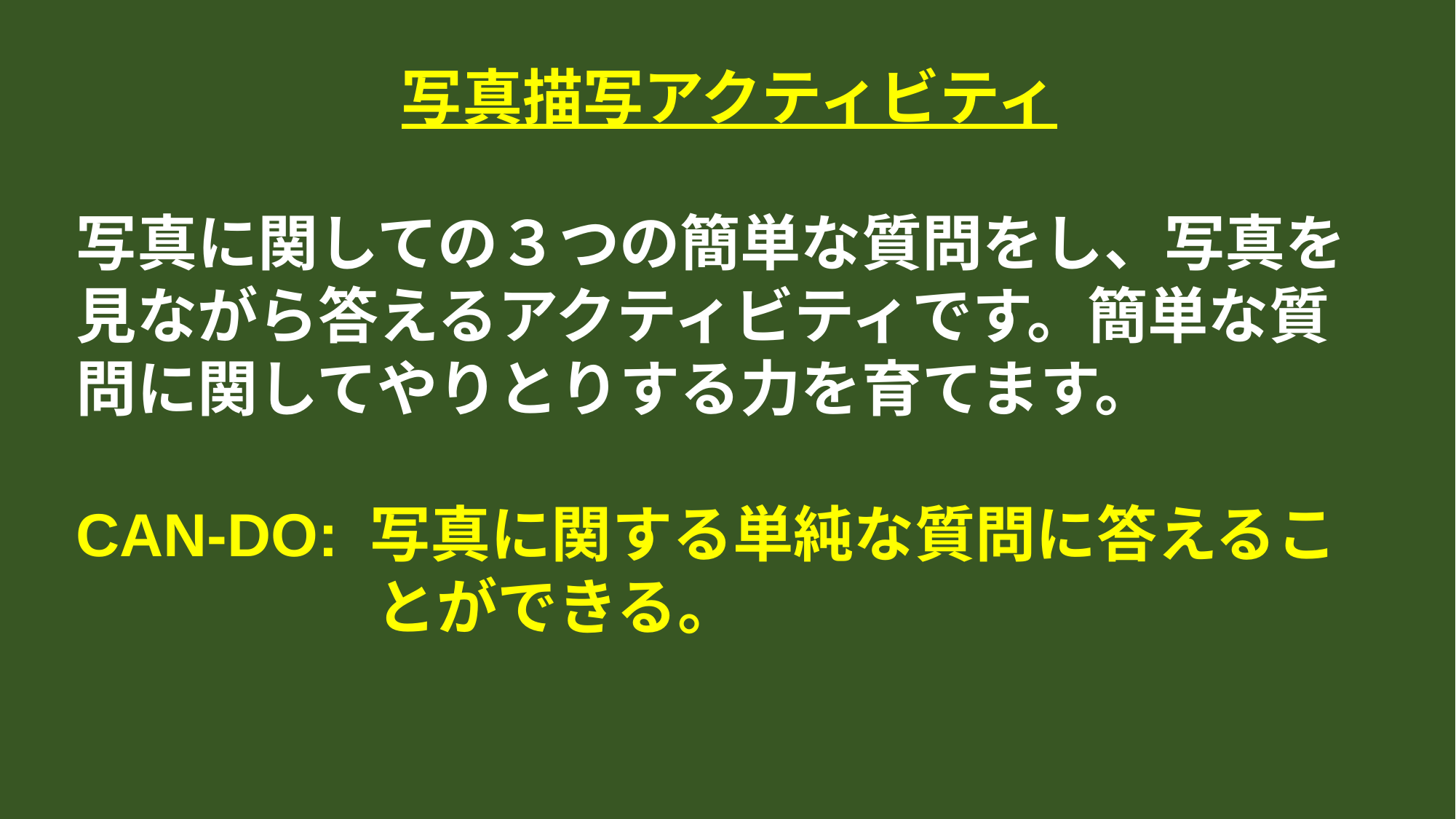

写真描写アクティビティ

写真に関しての３つの簡単な質問をし、写真を見ながら答えるアクティビティです。簡単な質問に関してやりとりする力を育てます。

CAN-DO: 写真に関する単純な質問に答えることができる。